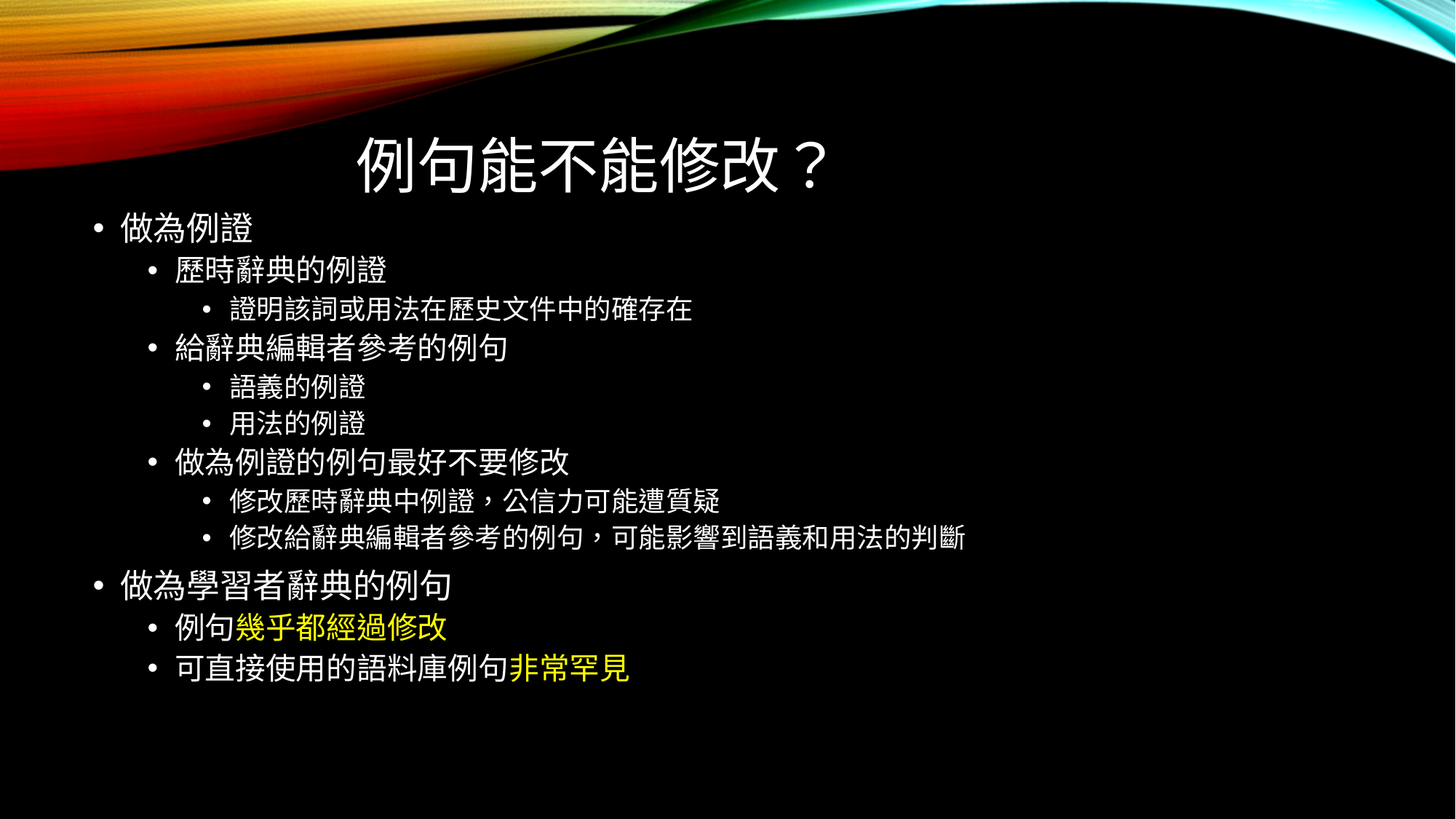

# 例句能不能修改？
做為例證
歷時辭典的例證
證明該詞或用法在歷史文件中的確存在
給辭典編輯者參考的例句
語義的例證
用法的例證
做為例證的例句最好不要修改
修改歷時辭典中例證，公信力可能遭質疑
修改給辭典編輯者參考的例句，可能影響到語義和用法的判斷
做為學習者辭典的例句
例句幾乎都經過修改
可直接使用的語料庫例句非常罕見